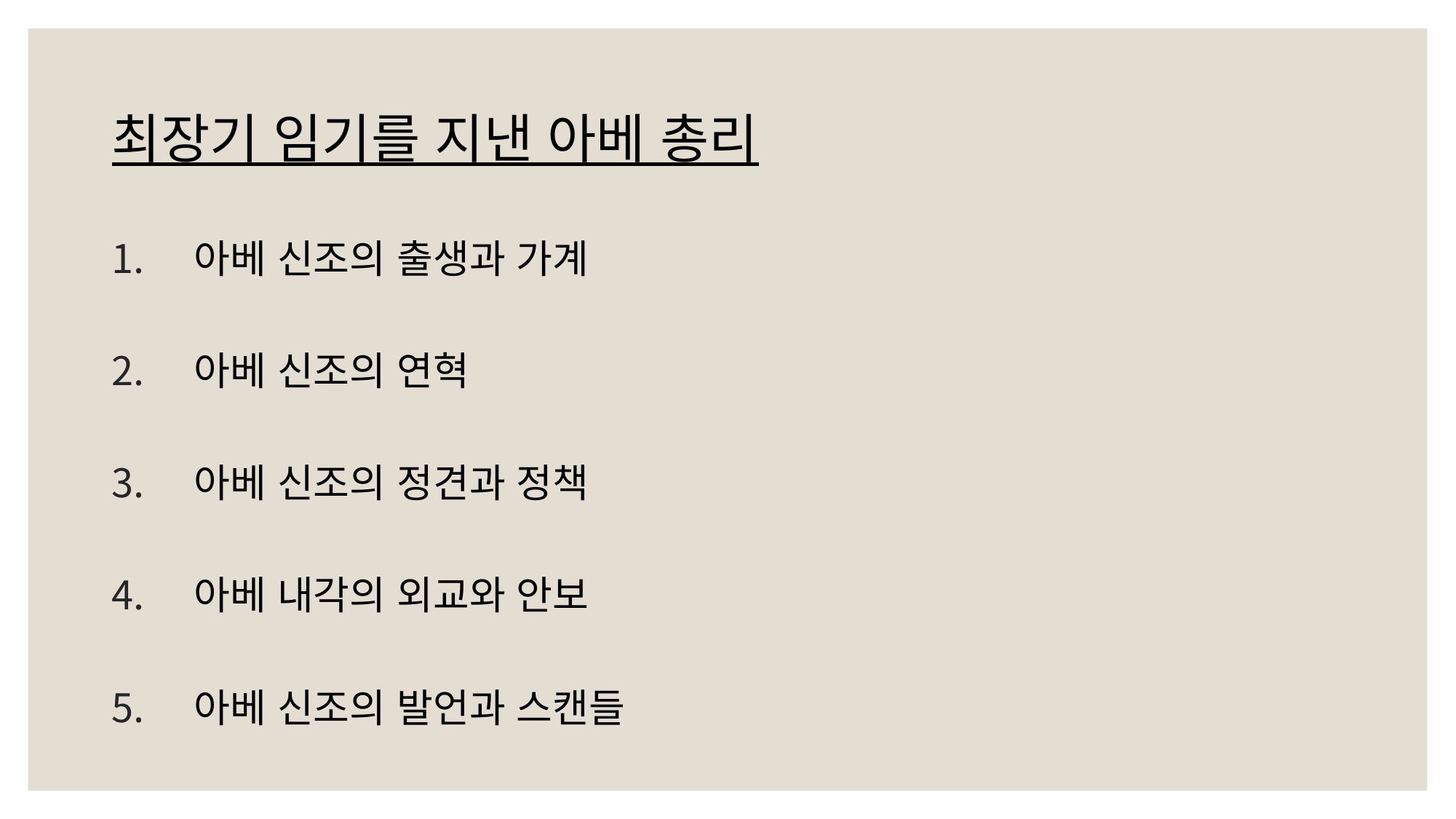

최장기 임기를 지낸 아베 총리

아베 신조의 출생과 가계

아베 신조의 연혁

아베 신조의 정견과 정책

아베 내각의 외교와 안보

아베 신조의 발언과 스캔들